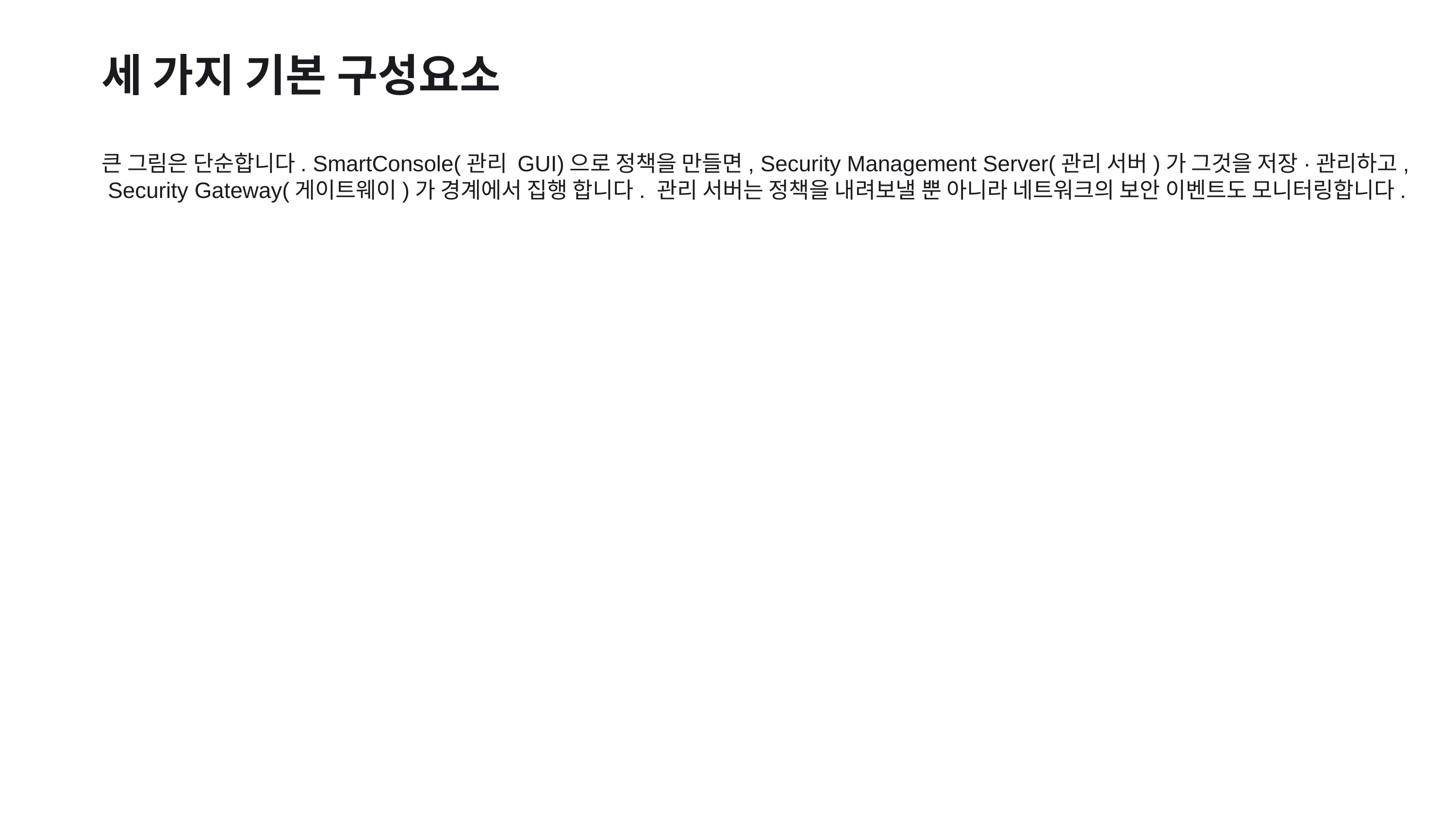

세 가지 기본 구성요소
큰 그림은 단순합니다. SmartConsole(관리 GUI)으로 정책을 만들면, Security Management Server(관리 서버)가 그것을 저장·관리하고, Security Gateway(게이트웨이)가 경계에서 집행 합니다. 관리 서버는 정책을 내려보낼 뿐 아니라 네트워크의 보안 이벤트도 모니터링합니다.